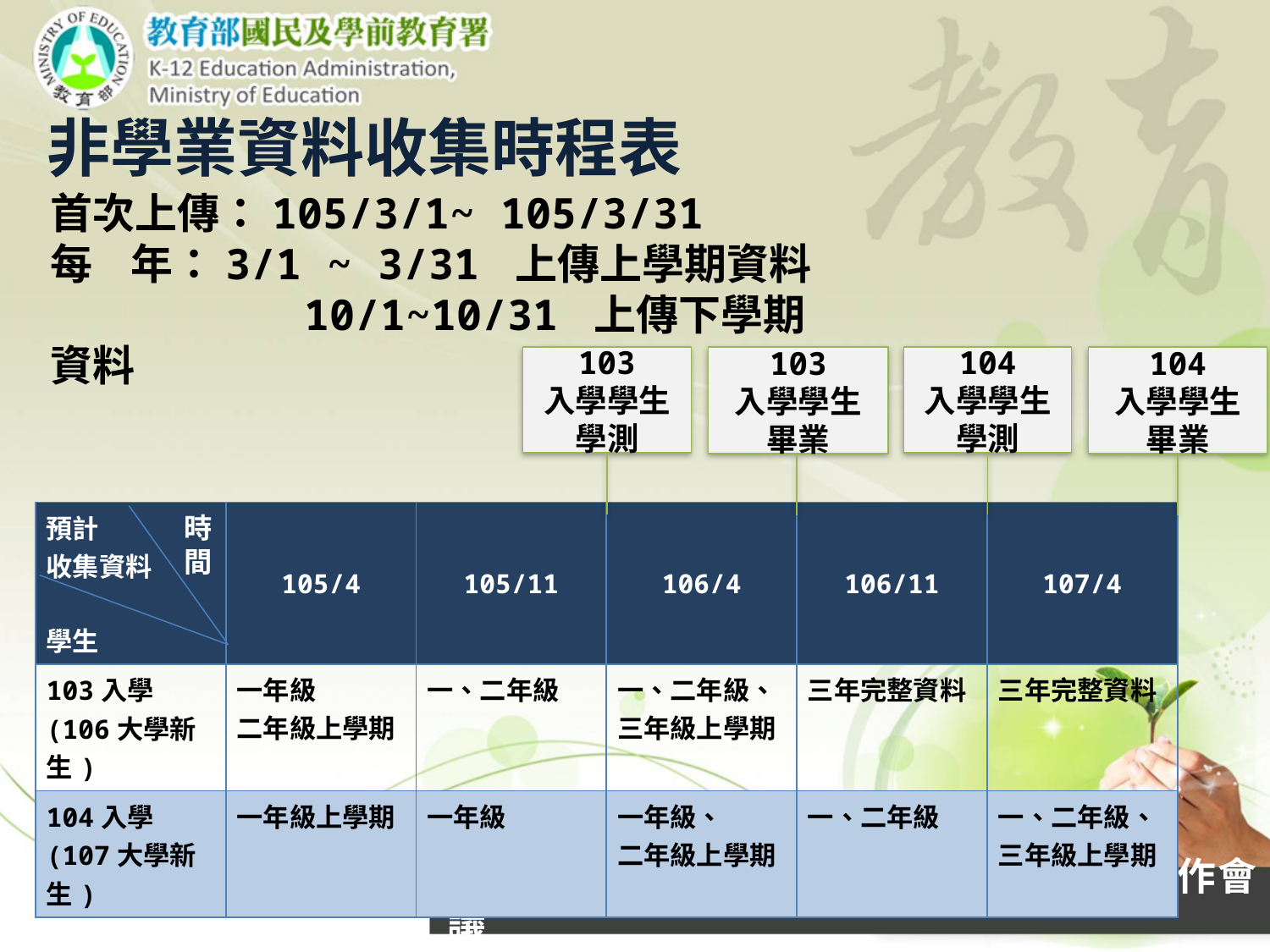

非學業資料收集時程表
首次上傳：105/3/1~ 105/3/31
每    年：3/1 ~ 3/31 上傳上學期資料
          10/1~10/31 上傳下學期資料
104
入學學生
學測
103
入學學生
學測
103
入學學生
畢業
104
入學學生
畢業
| 預計 收集資料 學生 | 105/4 | 105/11 | 106/4 | 106/11 | 107/4 |
| --- | --- | --- | --- | --- | --- |
| 103入學 (106大學新生) | 一年級 二年級上學期 | 一、二年級 | 一、二年級、 三年級上學期 | 三年完整資料 | 三年完整資料 |
| 104入學 (107大學新生) | 一年級上學期 | 一年級 | 一年級、 二年級上學期 | 一、二年級 | 一、二年級、 三年級上學期 |
時
間
104學年度全國高級中等學校教務主任工作會議
2015/10/8
北區校長會議-1030819
7